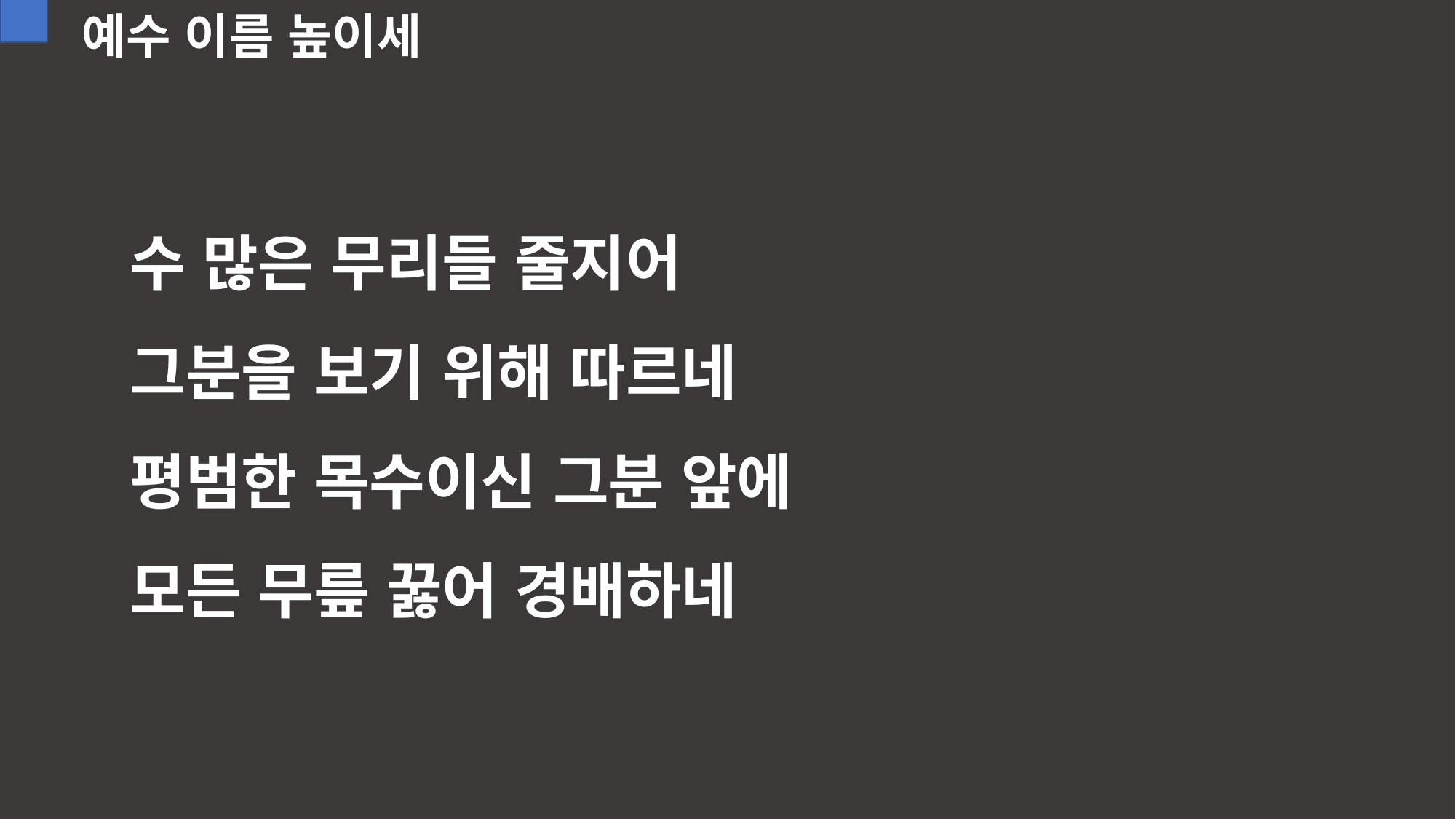

예수 이름 높이세

수 많은 무리들 줄지어
그분을 보기 위해 따르네
평범한 목수이신 그분 앞에
모든 무릎 꿇어 경배하네